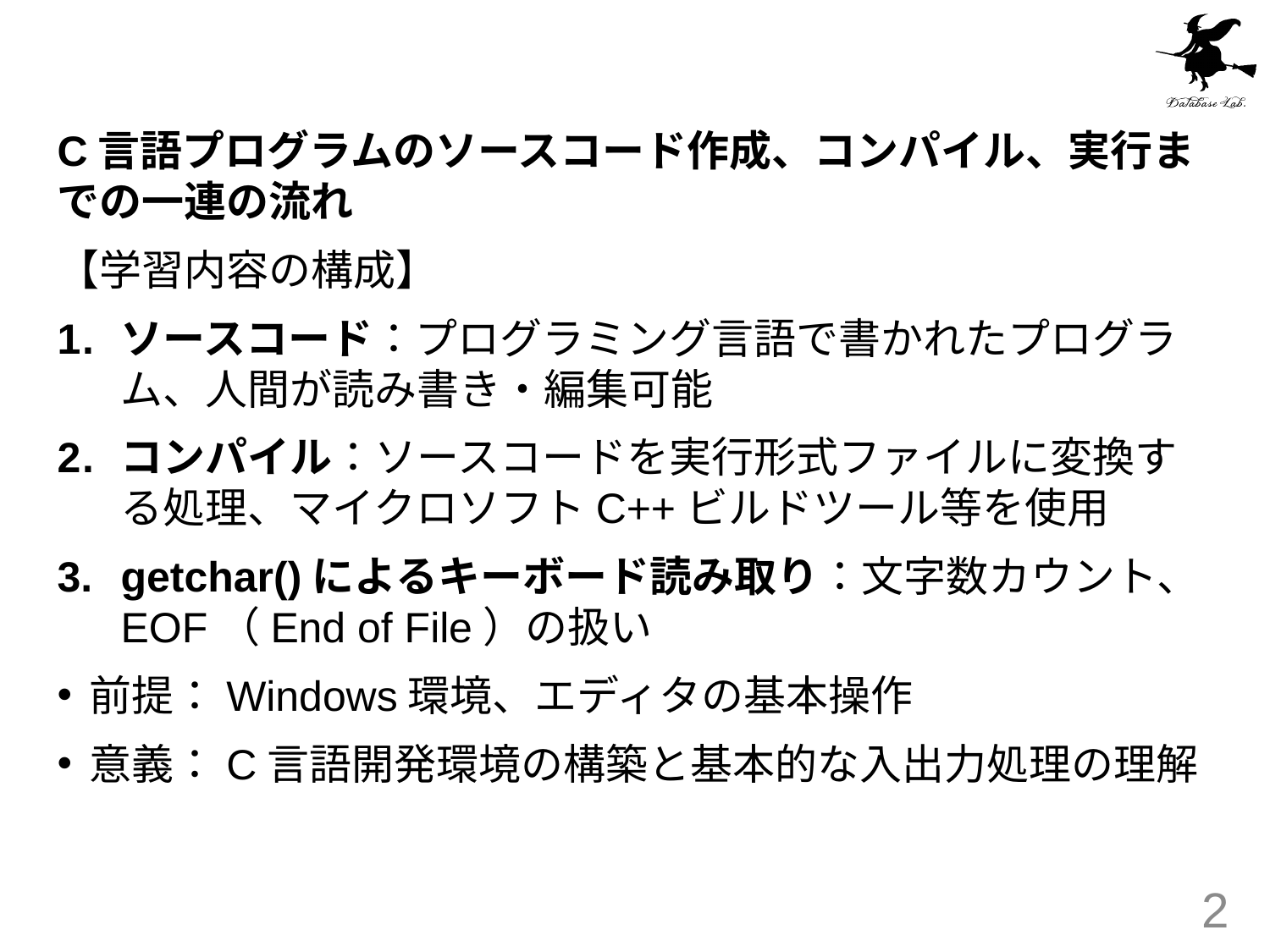

#
C言語プログラムのソースコード作成、コンパイル、実行までの一連の流れ
【学習内容の構成】
ソースコード：プログラミング言語で書かれたプログラム、人間が読み書き・編集可能
コンパイル：ソースコードを実行形式ファイルに変換する処理、マイクロソフトC++ビルドツール等を使用
getchar()によるキーボード読み取り：文字数カウント、EOF（End of File）の扱い
前提：Windows環境、エディタの基本操作
意義：C言語開発環境の構築と基本的な入出力処理の理解

2